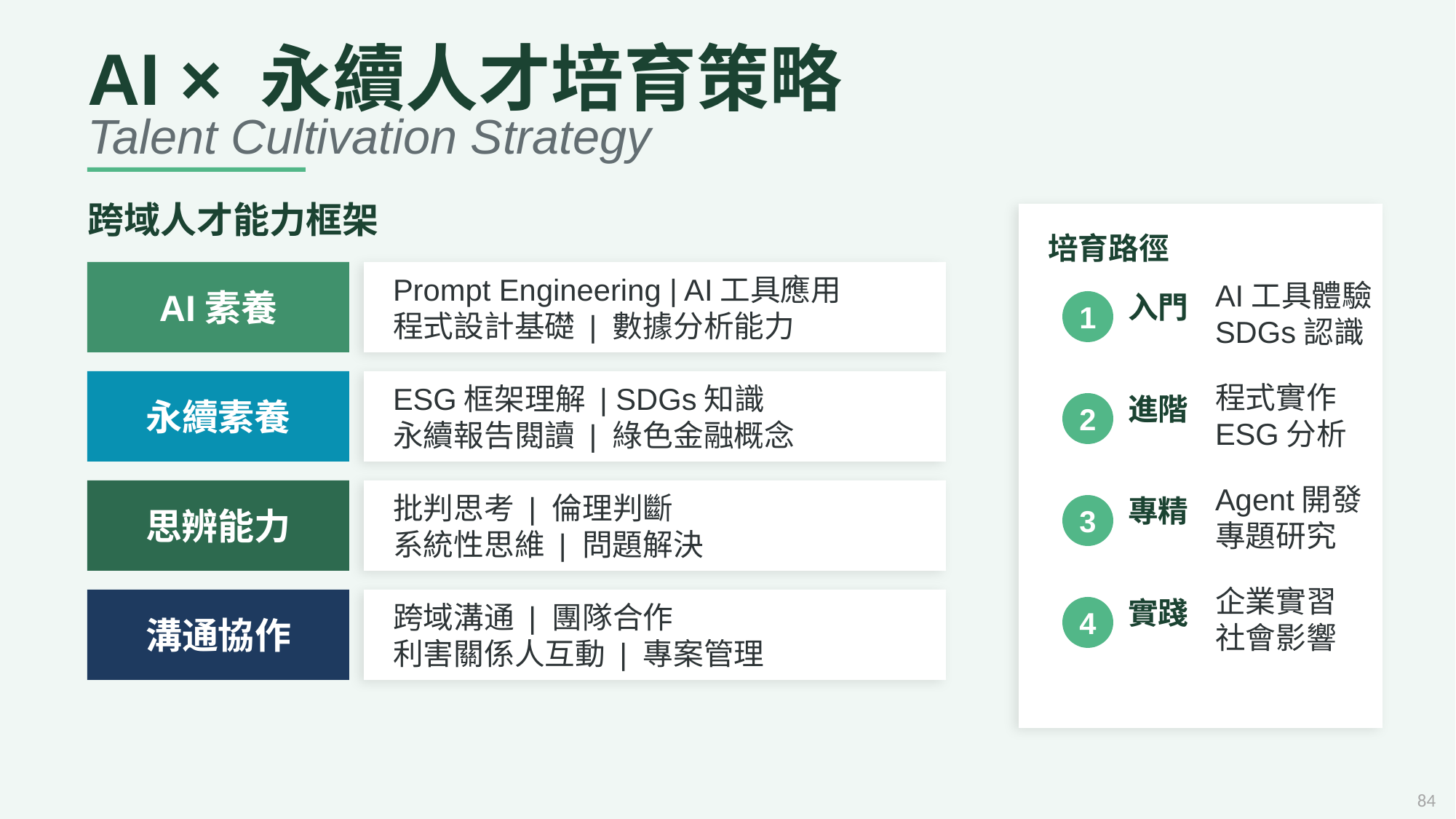

AI × 永續人才培育策略
Talent Cultivation Strategy

跨域人才能力框架

培育路徑

AI素養

Prompt Engineering | AI工具應用
程式設計基礎 | 數據分析能力
AI工具體驗
SDGs認識
入門

1

永續素養

ESG框架理解 | SDGs知識
永續報告閱讀 | 綠色金融概念
程式實作
ESG分析
進階

2

思辨能力

批判思考 | 倫理判斷
系統性思維 | 問題解決
Agent開發
專題研究
專精

3

溝通協作

跨域溝通 | 團隊合作
利害關係人互動 | 專案管理
企業實習
社會影響
實踐

4
84